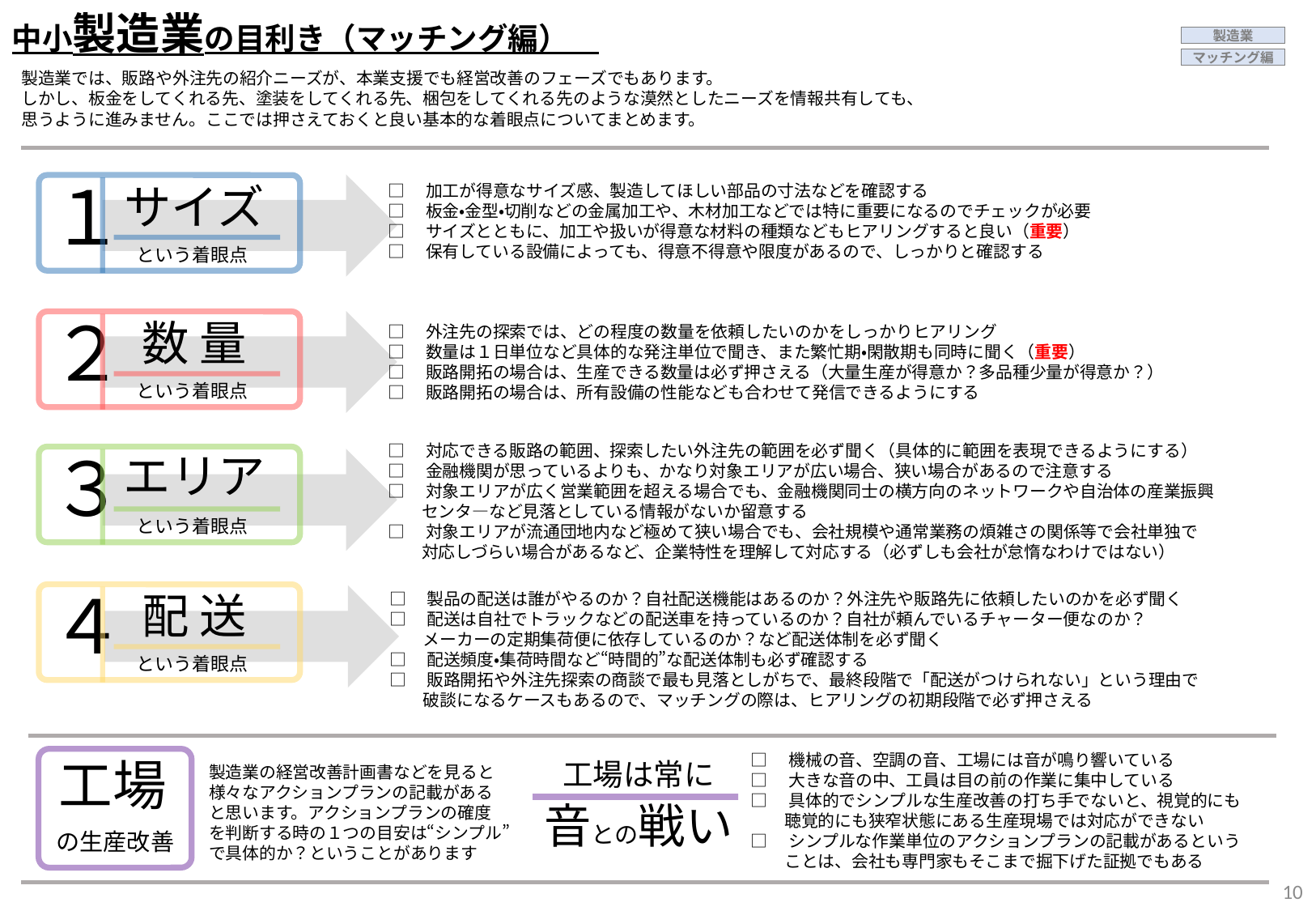

中小製造業の目利き（マッチング編）
製造業
マッチング編
製造業では、販路や外注先の紹介ニーズが、本業支援でも経営改善のフェーズでもあります。
しかし、板金をしてくれる先、塗装をしてくれる先、梱包をしてくれる先のような漠然としたニーズを情報共有しても、
思うように進みません。ここでは押さえておくと良い基本的な着眼点についてまとめます。

１

という着眼点
サイズ

□　加工が得意なサイズ感、製造してほしい部品の寸法などを確認する
□　板金・金型・切削などの金属加工や、木材加工などでは特に重要になるのでチェックが必要
□　サイズとともに、加工や扱いが得意な材料の種類などもヒアリングすると良い（重要）
□　保有している設備によっても、得意不得意や限度があるので、しっかりと確認する
２

という着眼点
数 量

□　外注先の探索では、どの程度の数量を依頼したいのかをしっかりヒアリング
□　数量は１日単位など具体的な発注単位で聞き、また繁忙期・閑散期も同時に聞く（重要）
□　販路開拓の場合は、生産できる数量は必ず押さえる（大量生産が得意か？多品種少量が得意か？）
□　販路開拓の場合は、所有設備の性能なども合わせて発信できるようにする
□　対応できる販路の範囲、探索したい外注先の範囲を必ず聞く（具体的に範囲を表現できるようにする）
□　金融機関が思っているよりも、かなり対象エリアが広い場合、狭い場合があるので注意する
□　対象エリアが広く営業範囲を超える場合でも、金融機関同士の横方向のネットワークや自治体の産業振興
　　センタ―など見落としている情報がないか留意する
□　対象エリアが流通団地内など極めて狭い場合でも、会社規模や通常業務の煩雑さの関係等で会社単独で
　　対応しづらい場合があるなど、企業特性を理解して対応する（必ずしも会社が怠惰なわけではない）
３

という着眼点
エリア

４

という着眼点
配 送

□　製品の配送は誰がやるのか？自社配送機能はあるのか？外注先や販路先に依頼したいのかを必ず聞く
□　配送は自社でトラックなどの配送車を持っているのか？自社が頼んでいるチャーター便なのか？
　　メーカーの定期集荷便に依存しているのか？など配送体制を必ず聞く
□　配送頻度・集荷時間など“時間的”な配送体制も必ず確認する
□　販路開拓や外注先探索の商談で最も見落としがちで、最終段階で「配送がつけられない」という理由で
　　破談になるケースもあるので、マッチングの際は、ヒアリングの初期段階で必ず押さえる
□　機械の音、空調の音、工場には音が鳴り響いている
□　大きな音の中、工員は目の前の作業に集中している
□　具体的でシンプルな生産改善の打ち手でないと、視覚的にも
　　聴覚的にも狭窄状態にある生産現場では対応ができない
□　シンプルな作業単位のアクションプランの記載があるという
　　ことは、会社も専門家もそこまで掘下げた証拠でもある

工場

の生産改善
工場は常に
音との戦い
製造業の経営改善計画書などを見ると
様々なアクションプランの記載がある
と思います。アクションプランの確度
を判断する時の１つの目安は“シンプル”
で具体的か？ということがあります
10